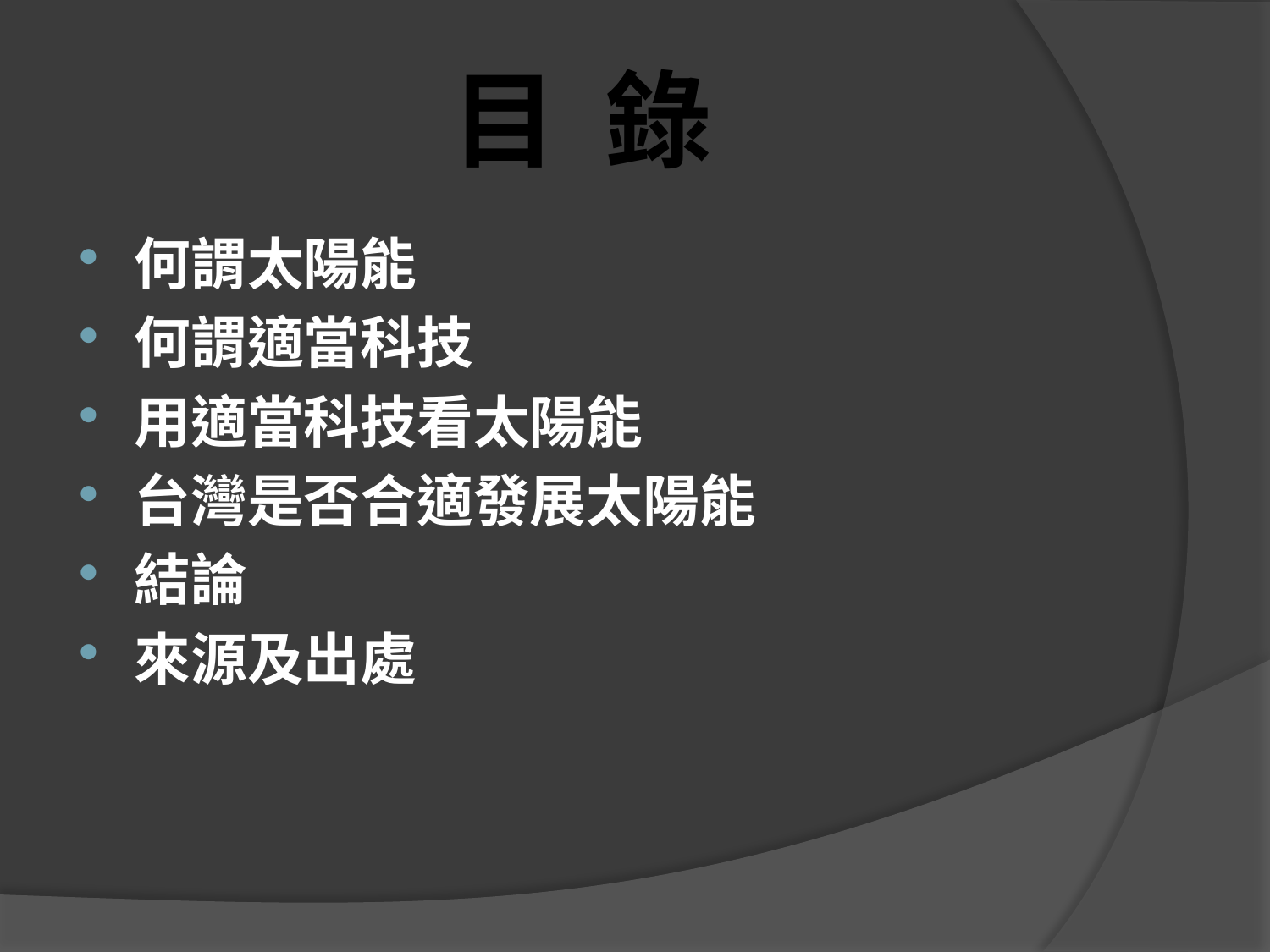

# 目  錄
何謂太陽能
何謂適當科技
用適當科技看太陽能
台灣是否合適發展太陽能
結論
來源及出處